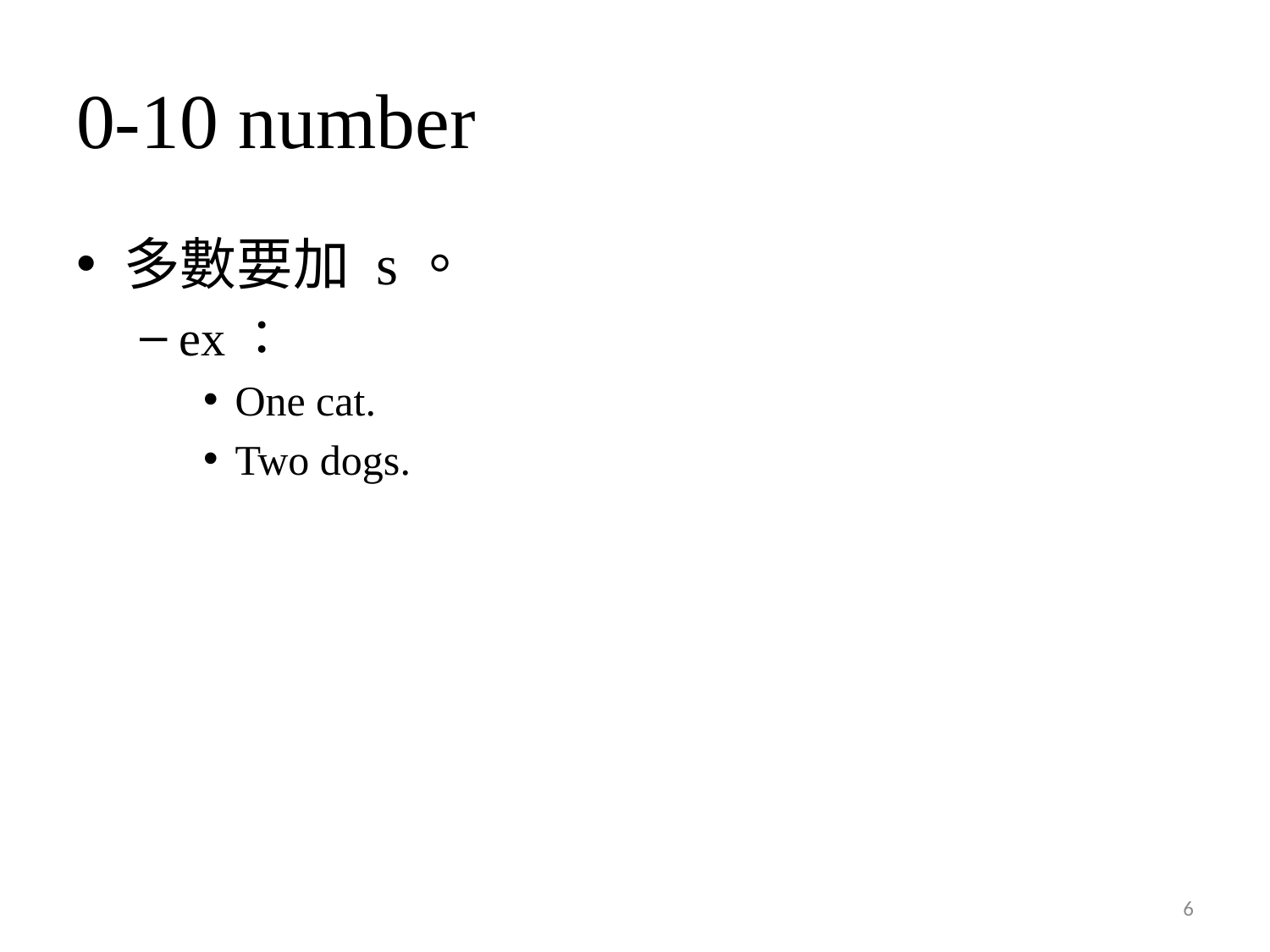

# 0-10 number
多數要加 s。
ex：
One cat.
Two dogs.
6